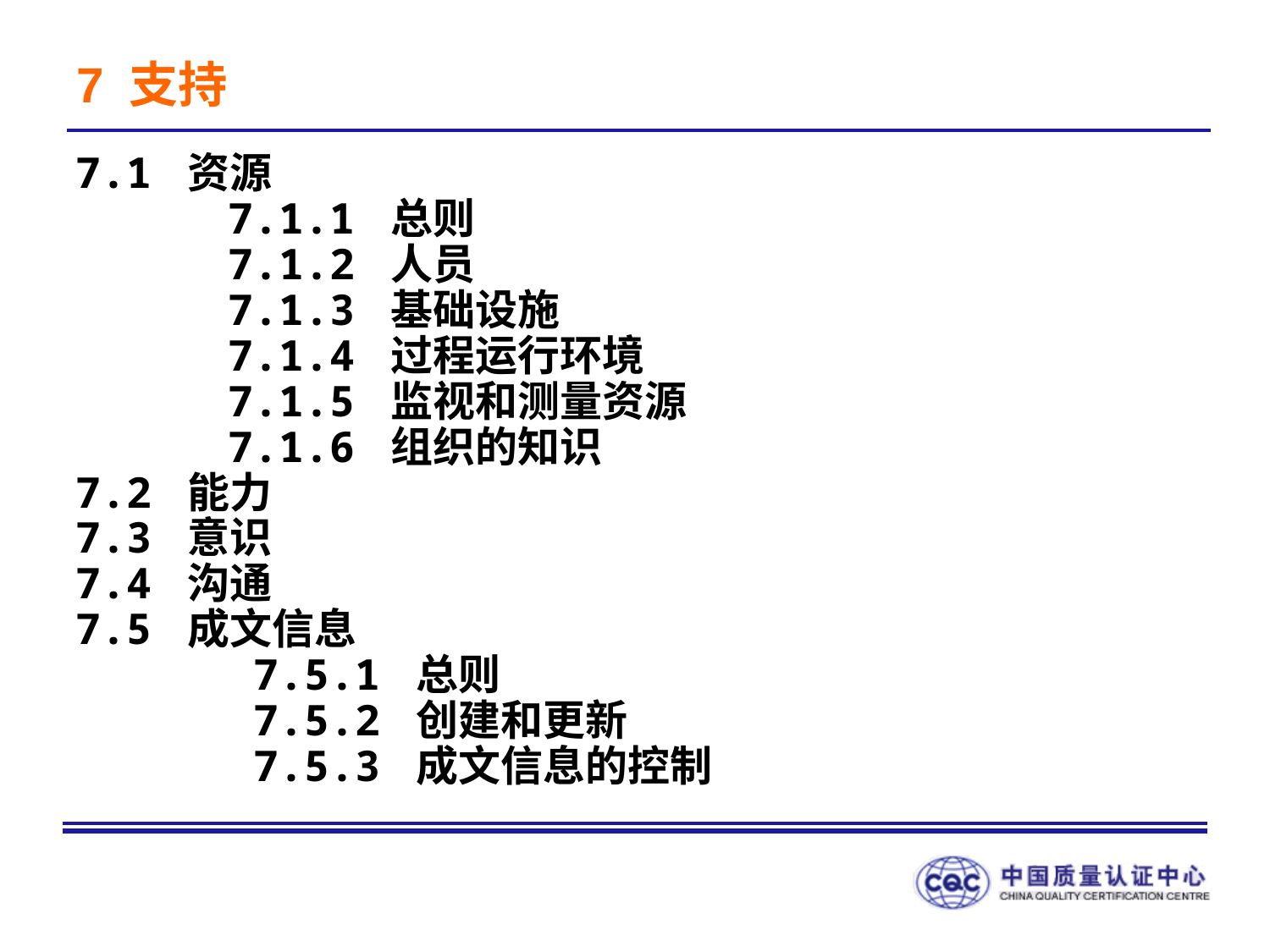

7 支持
7.1 资源
      7.1.1 总则
      7.1.2 人员
      7.1.3 基础设施
      7.1.4 过程运行环境
      7.1.5 监视和测量资源
      7.1.6 组织的知识
7.2 能力
7.3 意识
7.4 沟通
7.5 成文信息
       7.5.1 总则
       7.5.2 创建和更新
       7.5.3 成文信息的控制